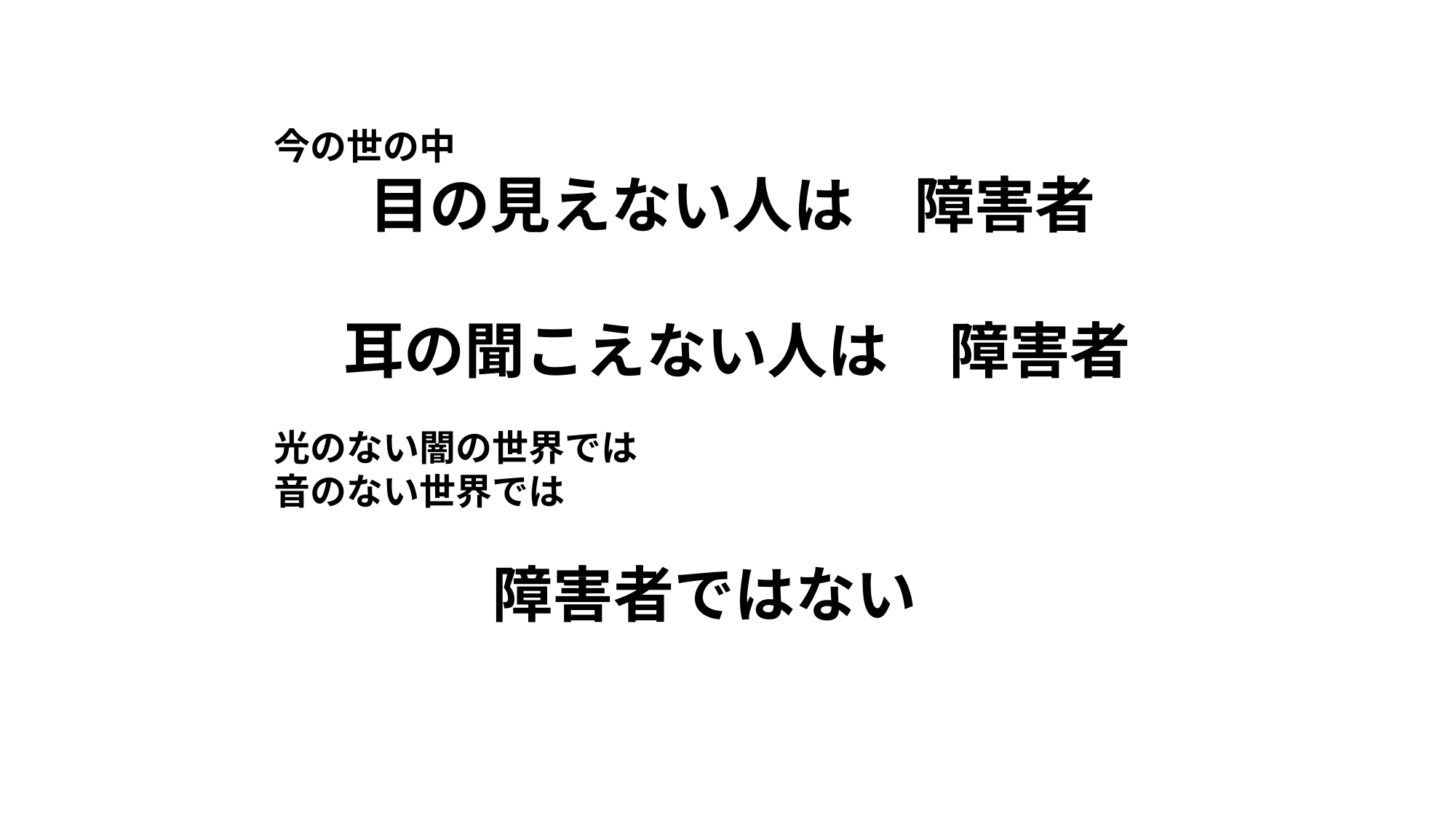

今の世の中
　目の見えない人は　障害者
　耳の聞こえない人は　障害者

光のない闇の世界では
音のない世界では

　　　　　　障害者ではない